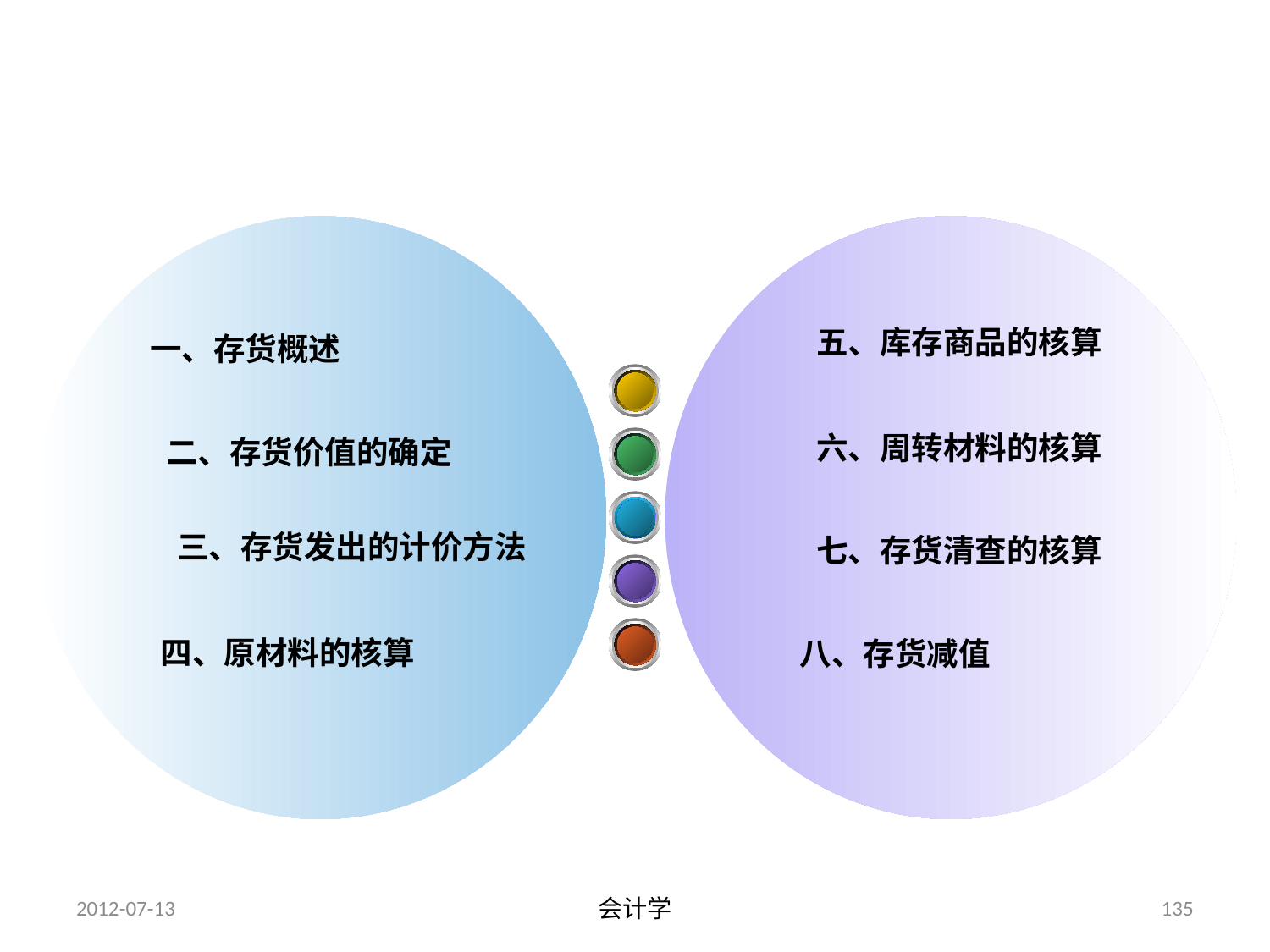

# 第四节   存  货

五、库存商品的核算
一、存货概述

六、周转材料的核算
二、存货价值的确定

三、存货发出的计价方法
七、存货清查的核算

四、原材料的核算
八、存货减值
2012-07-13
会计学
135